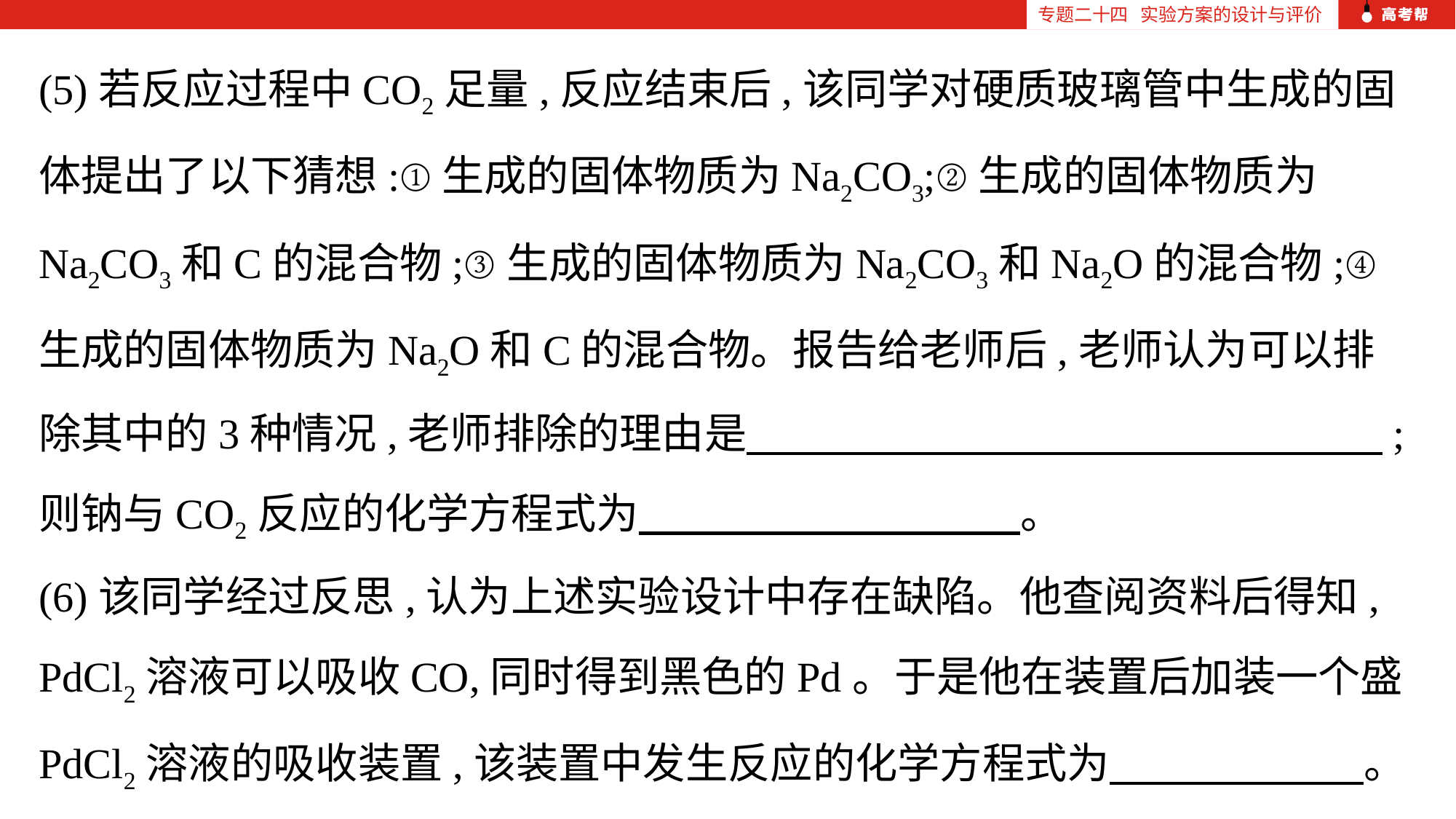

专题二十四   实验方案的设计与评价
(5)若反应过程中CO2足量,反应结束后,该同学对硬质玻璃管中生成的固体提出了以下猜想:①生成的固体物质为Na2CO3;②生成的固体物质为Na2CO3和C的混合物;③生成的固体物质为Na2CO3和Na2O的混合物;④生成的固体物质为Na2O和C的混合物。报告给老师后,老师认为可以排除其中的3种情况,老师排除的理由是　　　　　　　　　　　　　　　;则钠与CO2反应的化学方程式为　　　　　　　　　。
(6)该同学经过反思,认为上述实验设计中存在缺陷。他查阅资料后得知,
PdCl2溶液可以吸收CO,同时得到黑色的Pd。于是他在装置后加装一个盛PdCl2溶液的吸收装置,该装置中发生反应的化学方程式为　　　　　　。